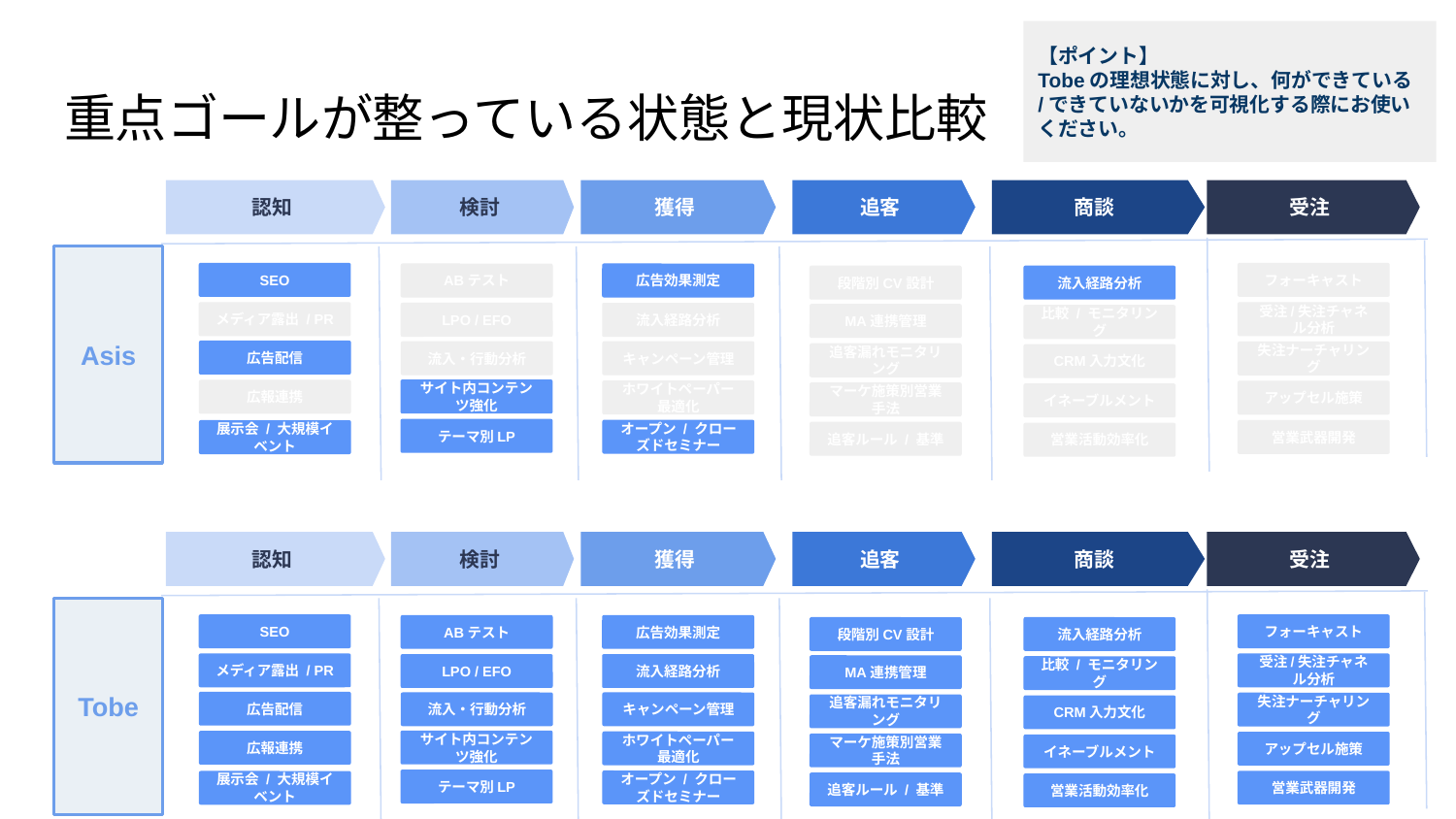

【ポイント】
Tobeの理想状態に対し、何ができている/できていないかを可視化する際にお使いください。
# 重点ゴールが整っている状態と現状比較
獲得
追客
認知
検討
商談
受注
Asis
フォーキャスト
SEO
ABテスト
広告効果測定
段階別CV設計
流入経路分析
受注/失注チャネル分析
メディア露出 / PR
LPO / EFO
流入経路分析
MA連携管理
比較 / モニタリング
広告配信
流入・行動分析
キャンペーン管理
失注ナーチャリング
追客漏れモニタリング
CRM入力文化
サイト内コンテンツ強化
広報連携
ホワイトペーパー最適化
アップセル施策
マーケ施策別営業手法
イネーブルメント
テーマ別LP
オープン / クローズドセミナー
営業武器開発
展示会 / 大規模イベント
追客ルール / 基準
営業活動効率化
獲得
追客
認知
検討
商談
受注
Tobe
フォーキャスト
SEO
ABテスト
広告効果測定
段階別CV設計
流入経路分析
受注/失注チャネル分析
メディア露出 / PR
LPO / EFO
流入経路分析
MA連携管理
比較 / モニタリング
広告配信
流入・行動分析
キャンペーン管理
失注ナーチャリング
追客漏れモニタリング
CRM入力文化
サイト内コンテンツ強化
広報連携
ホワイトペーパー最適化
アップセル施策
マーケ施策別営業手法
イネーブルメント
テーマ別LP
オープン / クローズドセミナー
営業武器開発
展示会 / 大規模イベント
追客ルール / 基準
営業活動効率化